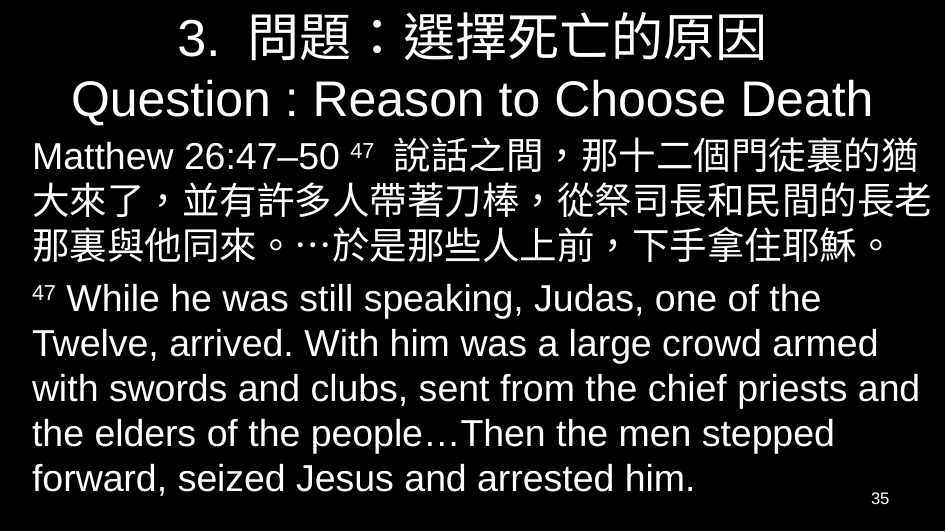

# 3. 問題：選擇死亡的原因 Question : Reason to Choose Death
Matthew 26:47–50 47 說話之間，那十二個門徒裏的猶大來了，並有許多人帶著刀棒，從祭司長和民間的長老那裏與他同來。…於是那些人上前，下手拿住耶穌。
47 While he was still speaking, Judas, one of the Twelve, arrived. With him was a large crowd armed with swords and clubs, sent from the chief priests and the elders of the people…Then the men stepped forward, seized Jesus and arrested him.

35